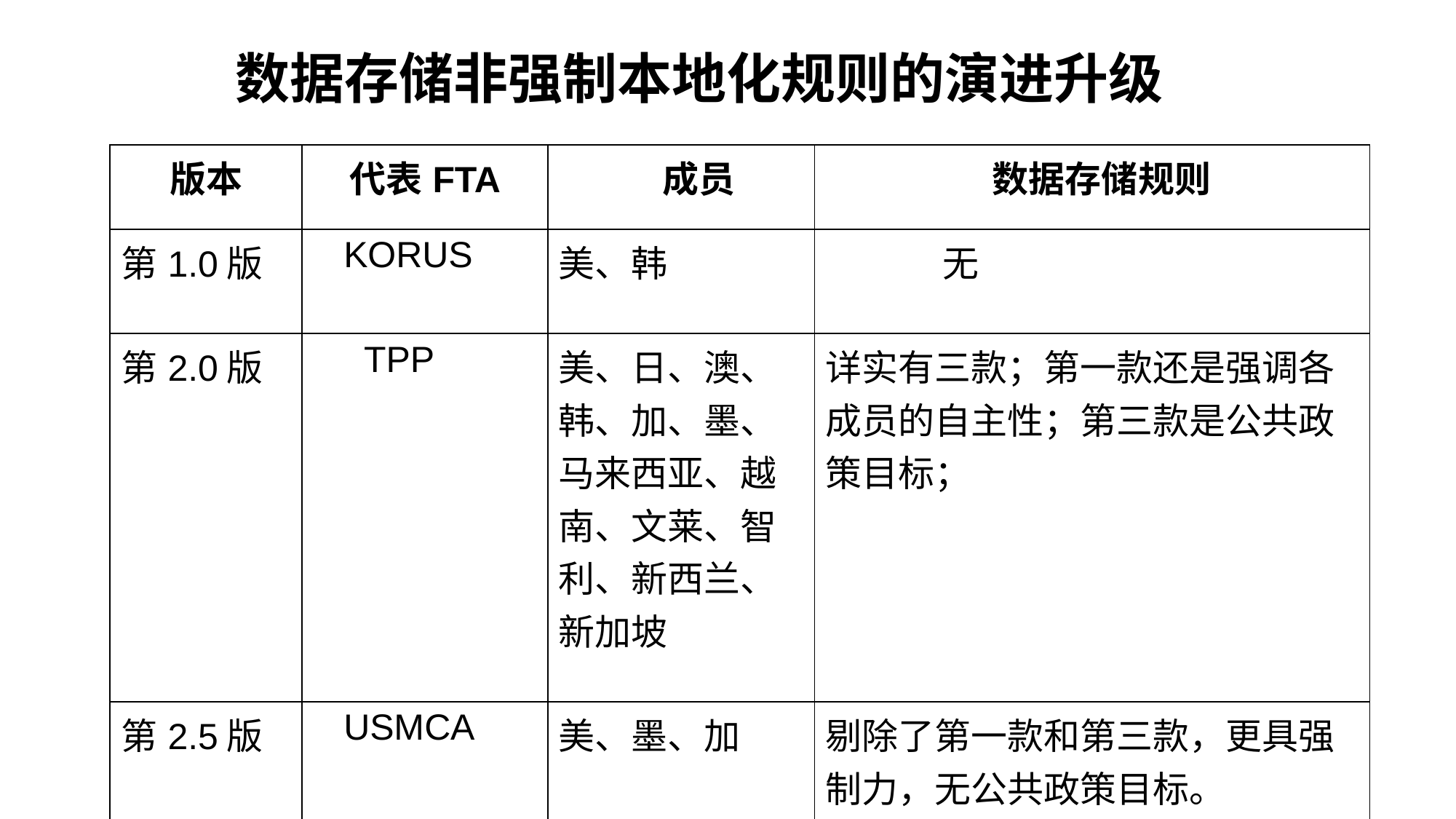

# 数据存储非强制本地化规则的演进升级
| 版本 | 代表FTA | 成员 | 数据存储规则 |
| --- | --- | --- | --- |
| 第1.0版 | KORUS | 美、韩 | 无 |
| 第2.0版 | TPP | 美、日、澳、韩、加、墨、马来西亚、越南、文莱、智利、新西兰、新加坡 | 详实有三款；第一款还是强调各成员的自主性；第三款是公共政策目标； |
| 第2.5版 | USMCA | 美、墨、加 | 剔除了第一款和第三款，更具强制力，无公共政策目标。 |